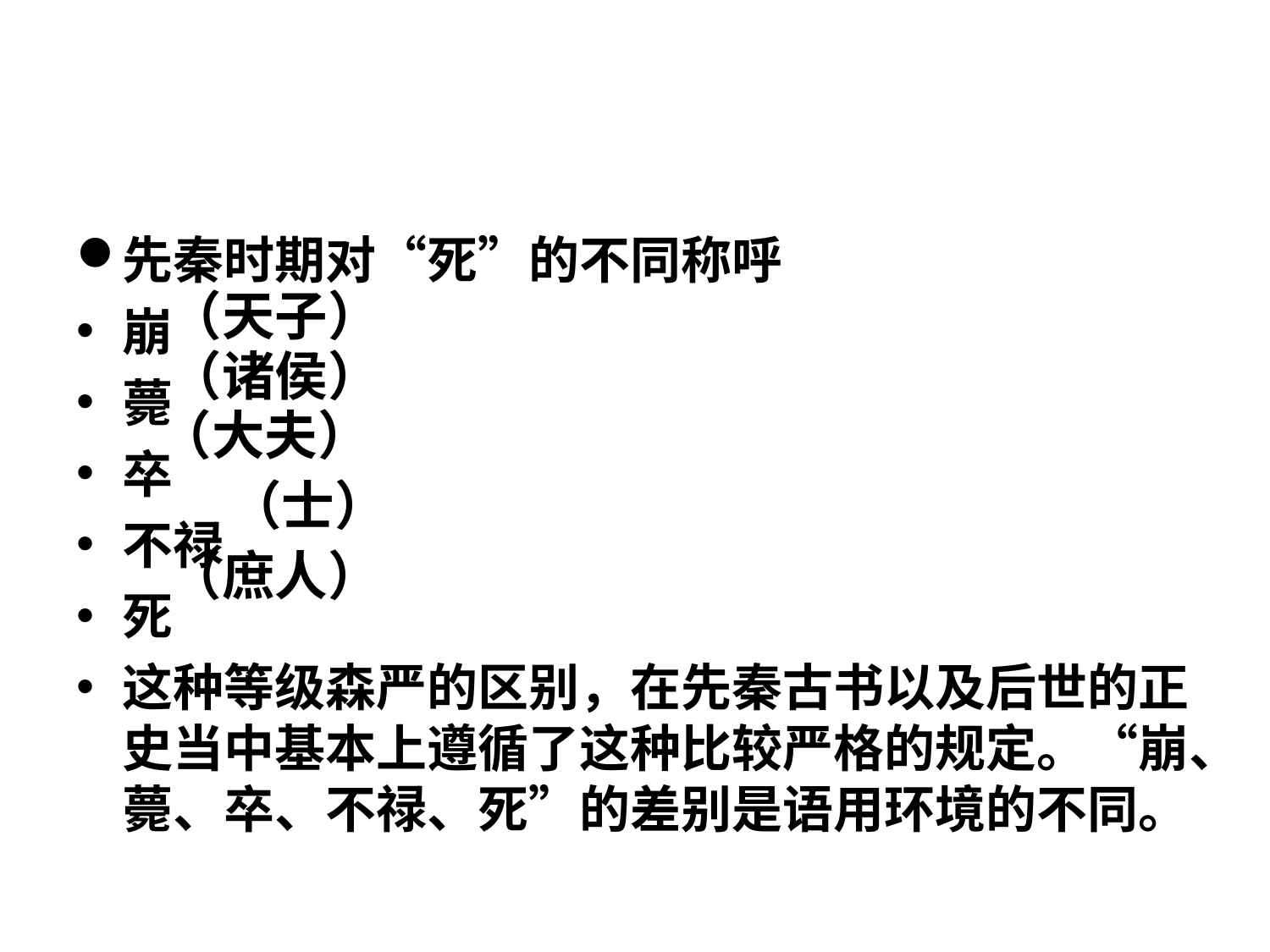

#
先秦时期对“死”的不同称呼
崩
薨
卒
不禄
死
这种等级森严的区别，在先秦古书以及后世的正史当中基本上遵循了这种比较严格的规定。“崩、薨、卒、不禄、死”的差别是语用环境的不同。
（天子）
（诸侯）
（大夫）
（士）
（庶人）